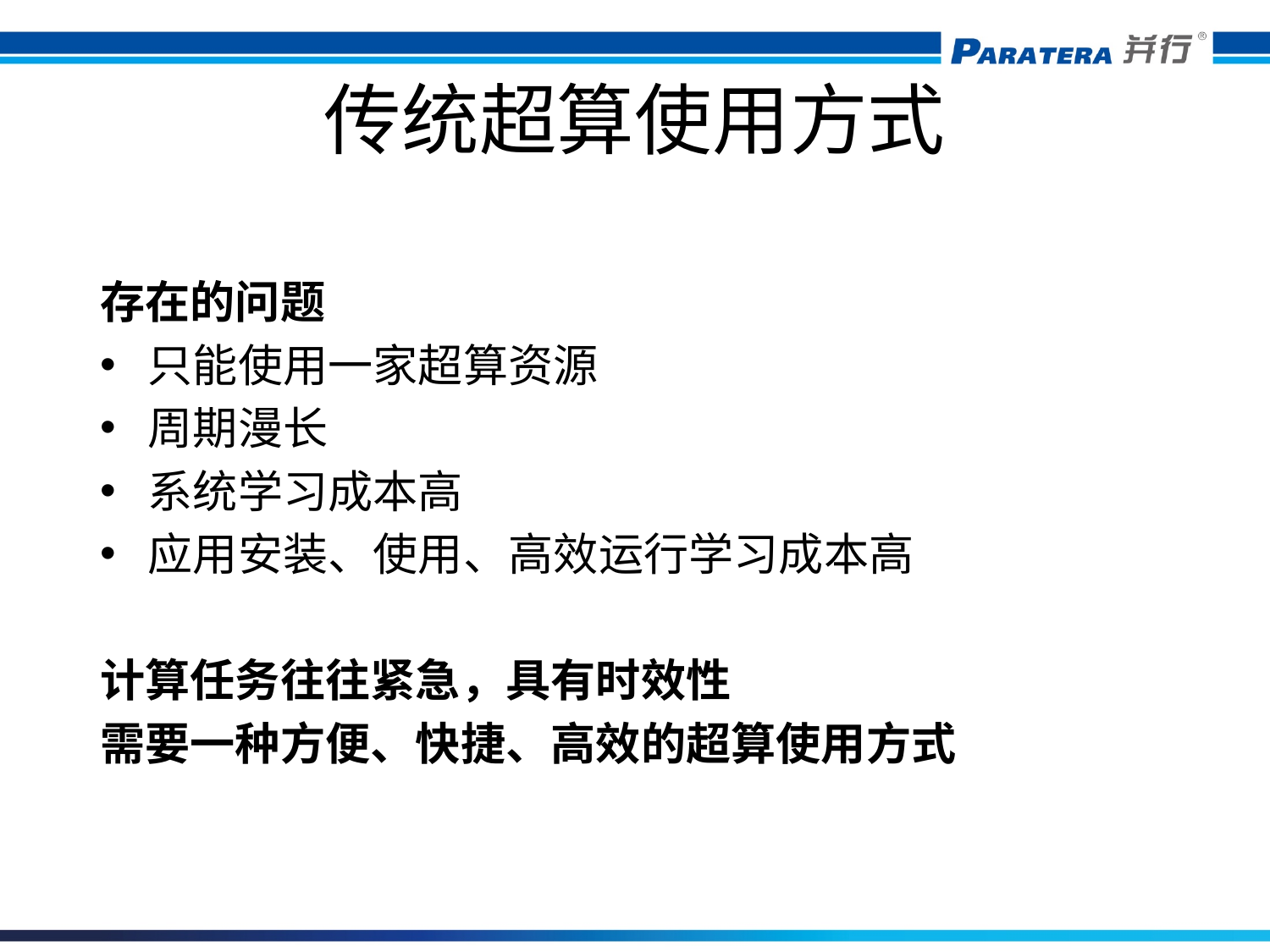

传统超算使用方式
存在的问题
只能使用一家超算资源
周期漫长
系统学习成本高
应用安装、使用、高效运行学习成本高

计算任务往往紧急，具有时效性
需要一种方便、快捷、高效的超算使用方式